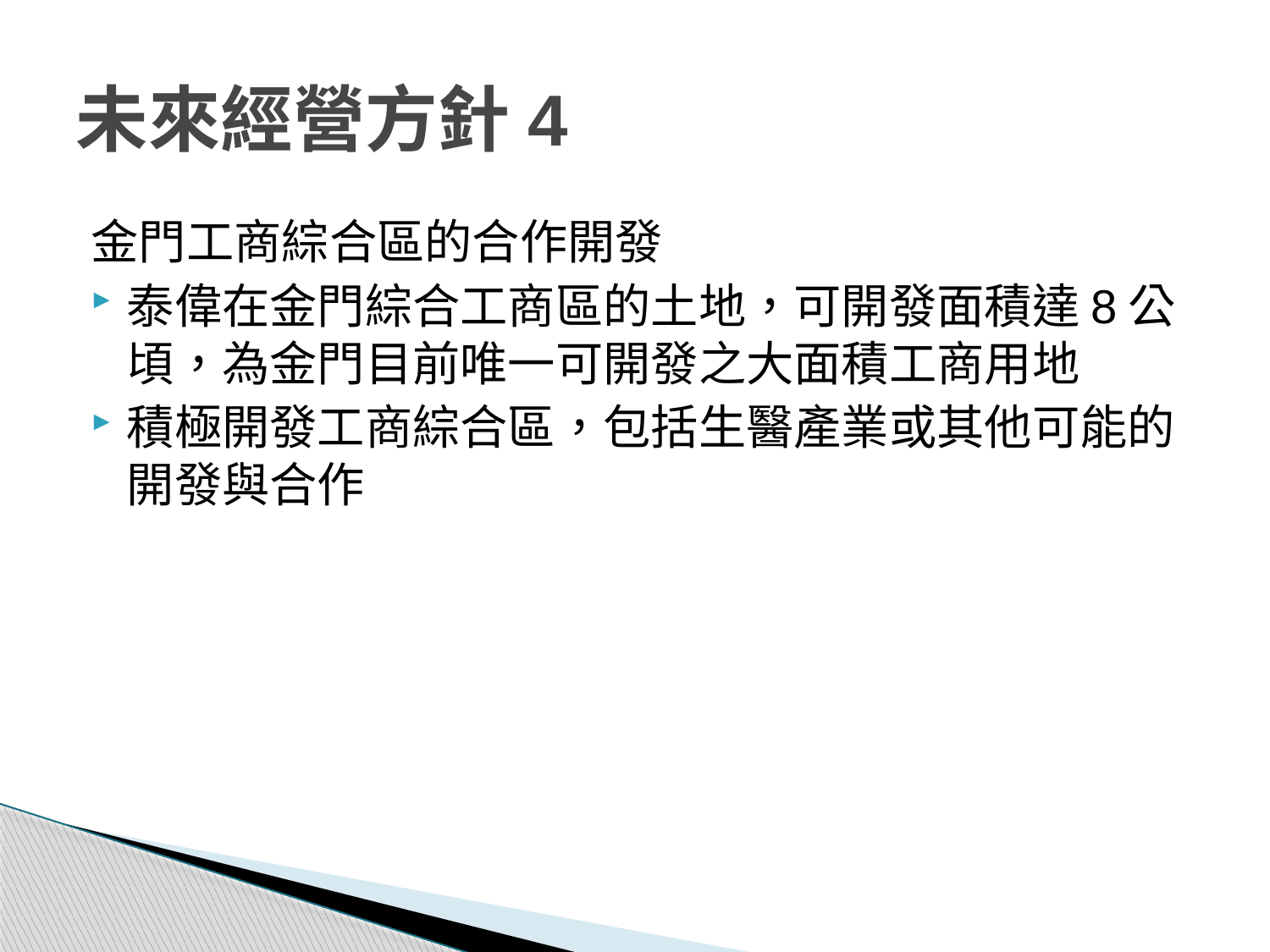

# 未來經營方針4
金門工商綜合區的合作開發
泰偉在金門綜合工商區的土地，可開發面積達8公頃，為金門目前唯一可開發之大面積工商用地
積極開發工商綜合區，包括生醫產業或其他可能的開發與合作